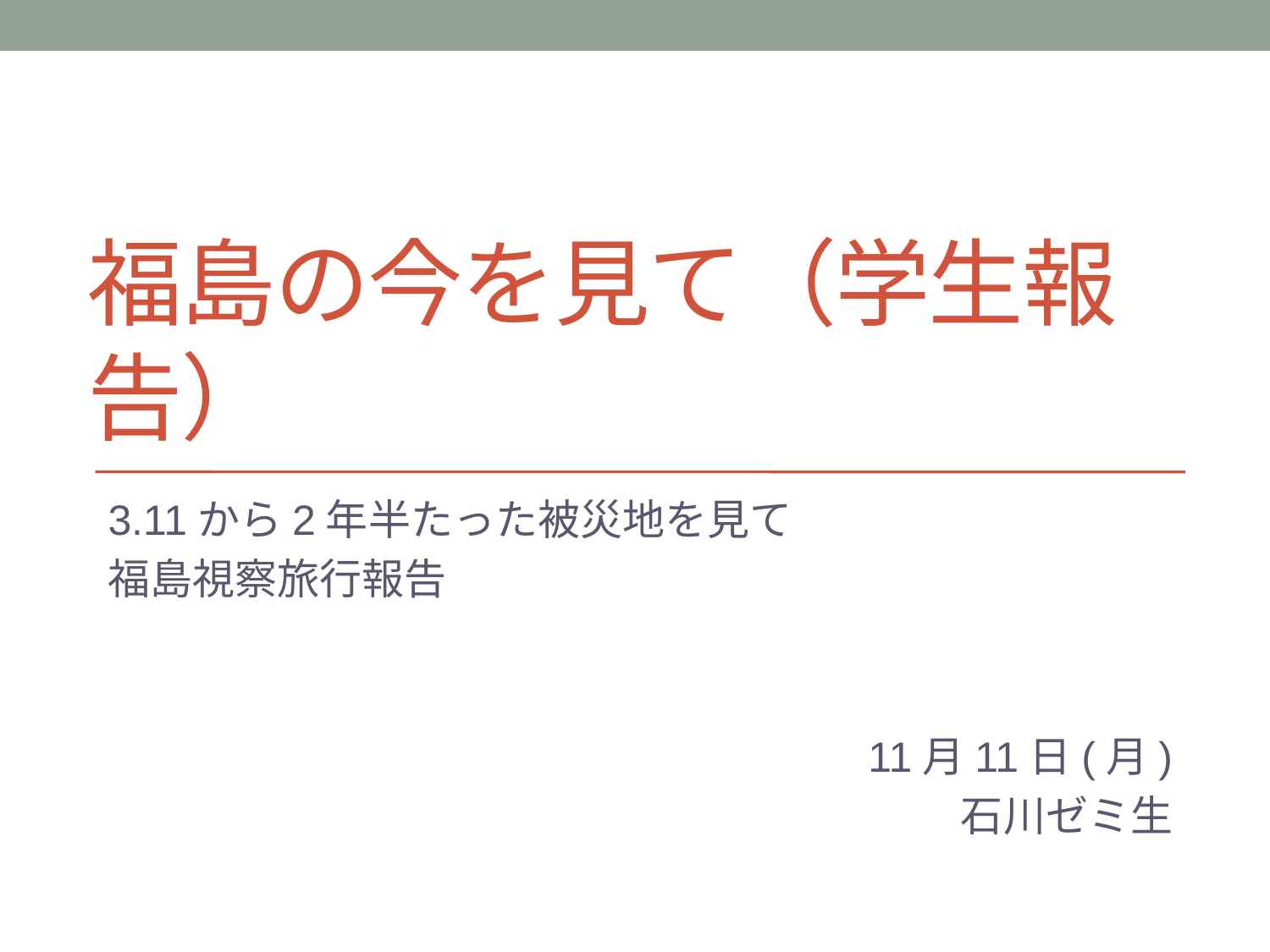

# 福島の今を見て（学生報告）
3.11から2年半たった被災地を見て
福島視察旅行報告

11月11日(月)
石川ゼミ生